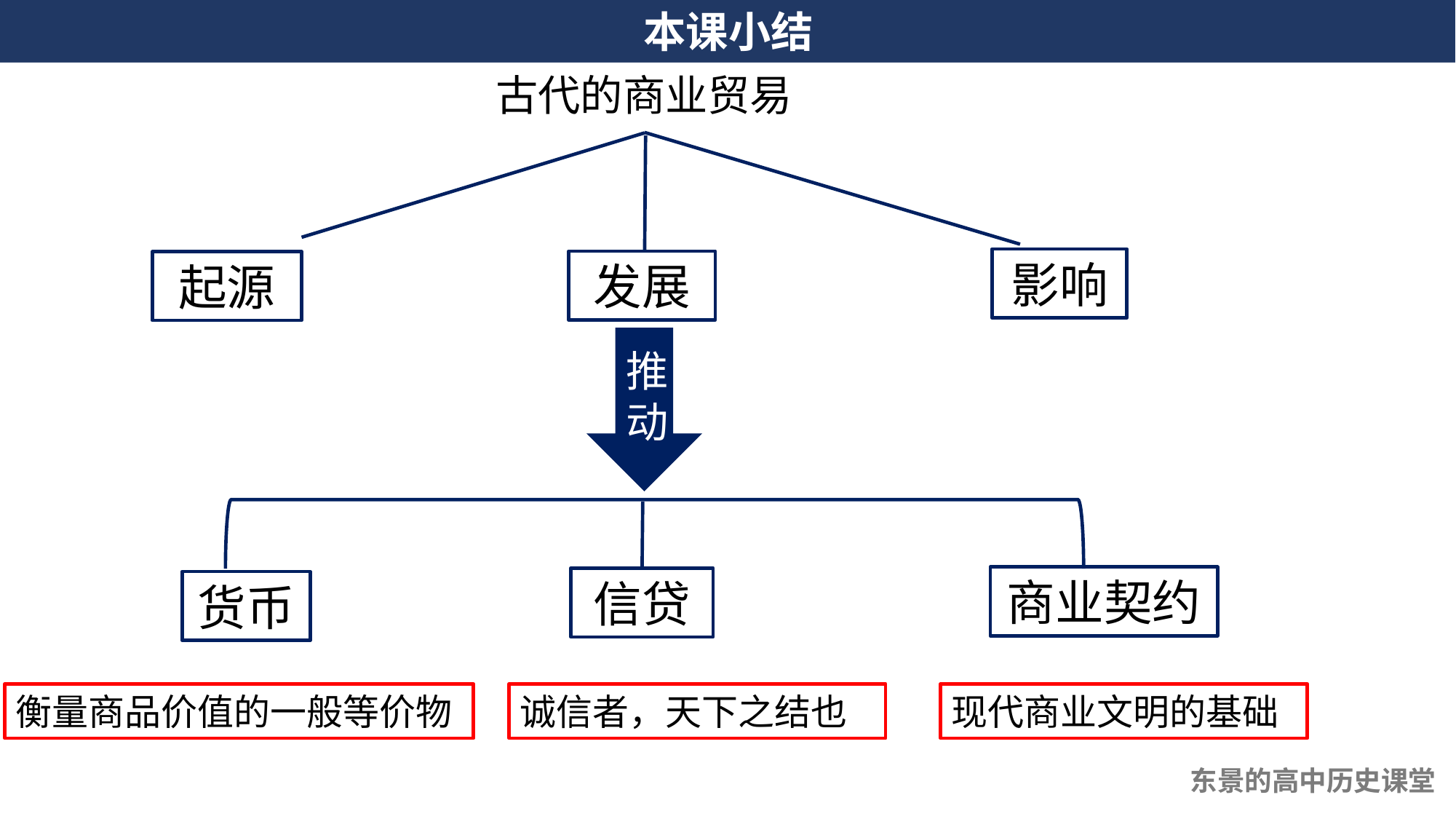

本课小结
古代的商业贸易

影响
发展
起源
推动
商业契约
信贷
货币
诚信者，天下之结也
现代商业文明的基础
衡量商品价值的一般等价物